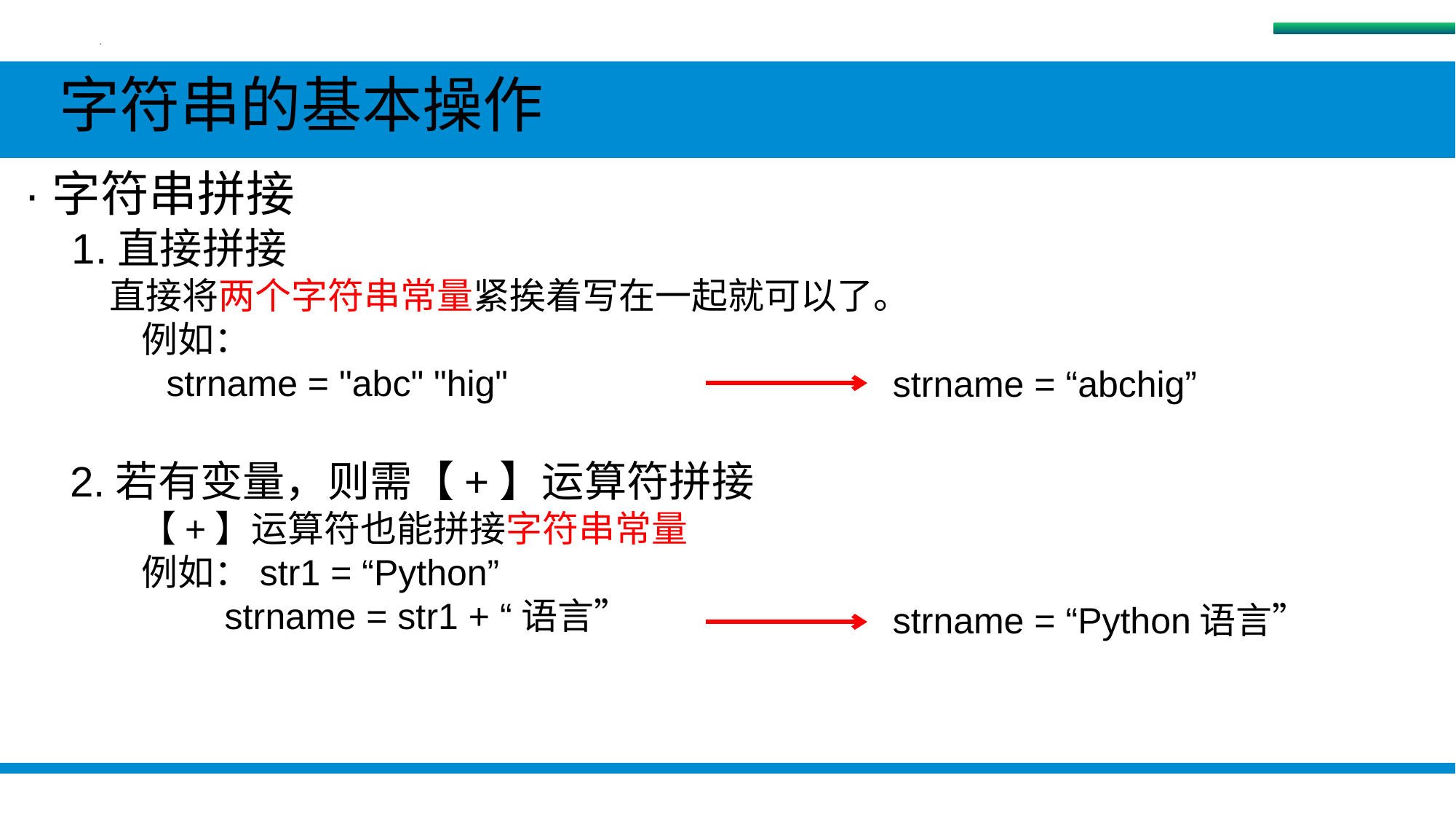

字符串

  字符串的基本操作
 ·字符串拼接
      1.直接拼接
           直接将两个字符串常量紧挨着写在一起就可以了。
            例如：
                   strname = "abc" "hig"

     2.若有变量，则需【+】运算符拼接
            【+】运算符也能拼接字符串常量
            例如：str1 = “Python”
                     strname = str1 + “语言”
strname = “abchig”
strname = “Python语言”
#